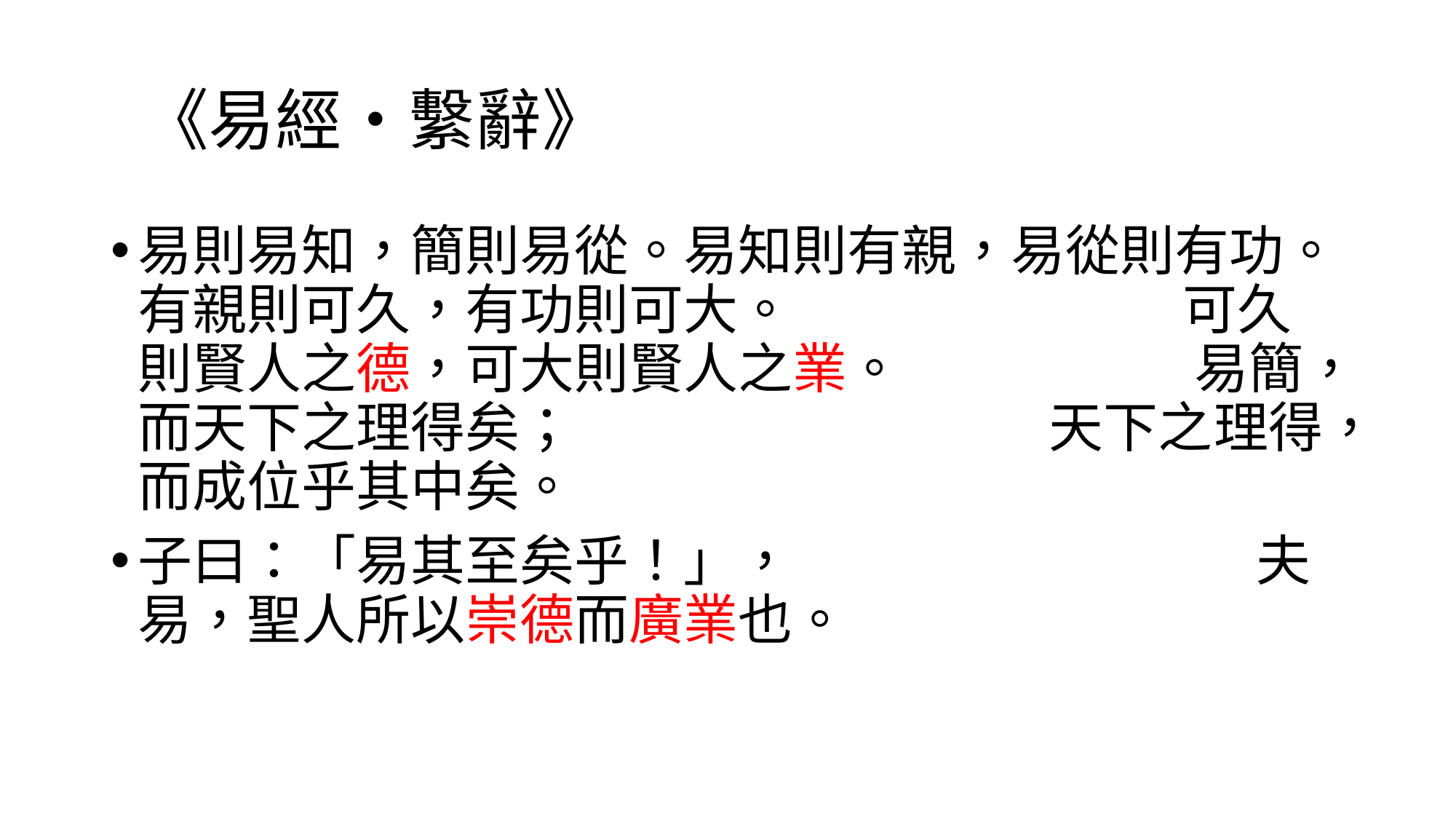

# 《易經‧繫辭》
易則易知，簡則易從。易知則有親，易從則有功。有親則可久，有功則可大。                                可久則賢人之德，可大則賢人之業。                        易簡，而天下之理得矣；                                       天下之理得，而成位乎其中矣。
子曰：「易其至矣乎！」，                                      夫易，聖人所以崇德而廣業也。